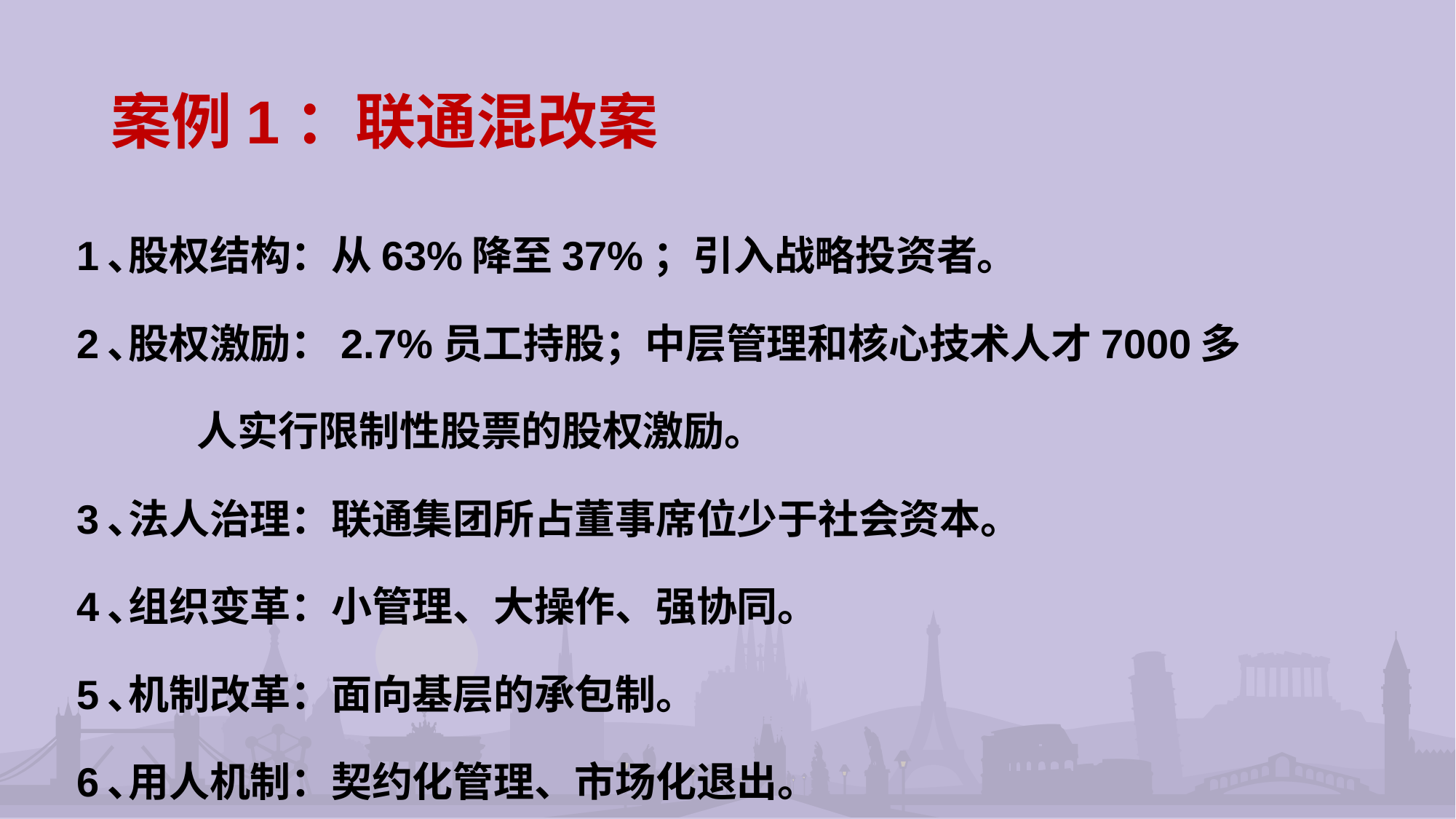

# 案例1：联通混改案
1､股权结构：从63%降至37%；引入战略投资者。
2､股权激励：2.7%员工持股；中层管理和核心技术人才7000多
            人实行限制性股票的股权激励。
3､法人治理：联通集团所占董事席位少于社会资本。
4､组织变革：小管理、大操作、强协同。
5､机制改革：面向基层的承包制。
6､用人机制：契约化管理、市场化退出。